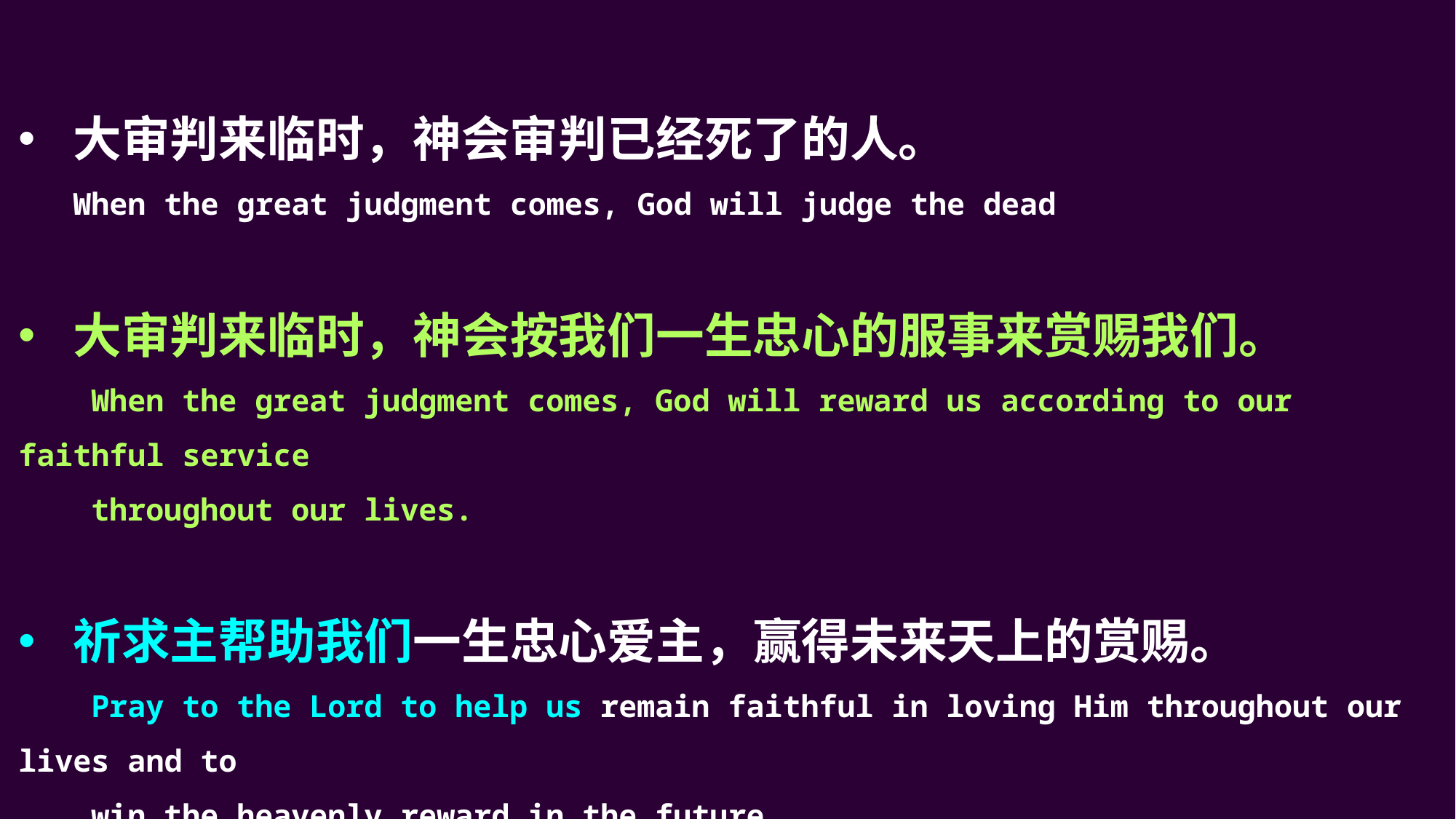

大审判来临时，神会审判已经死了的人。
   When the great judgment comes, God will judge the dead
大审判来临时，神会按我们一生忠心的服事来赏赐我们。
    When the great judgment comes, God will reward us according to our faithful service
    throughout our lives.

祈求主帮助我们一生忠心爱主，赢得未来天上的赏赐。
    Pray to the Lord to help us remain faithful in loving Him throughout our lives and to
    win the heavenly reward in the future.